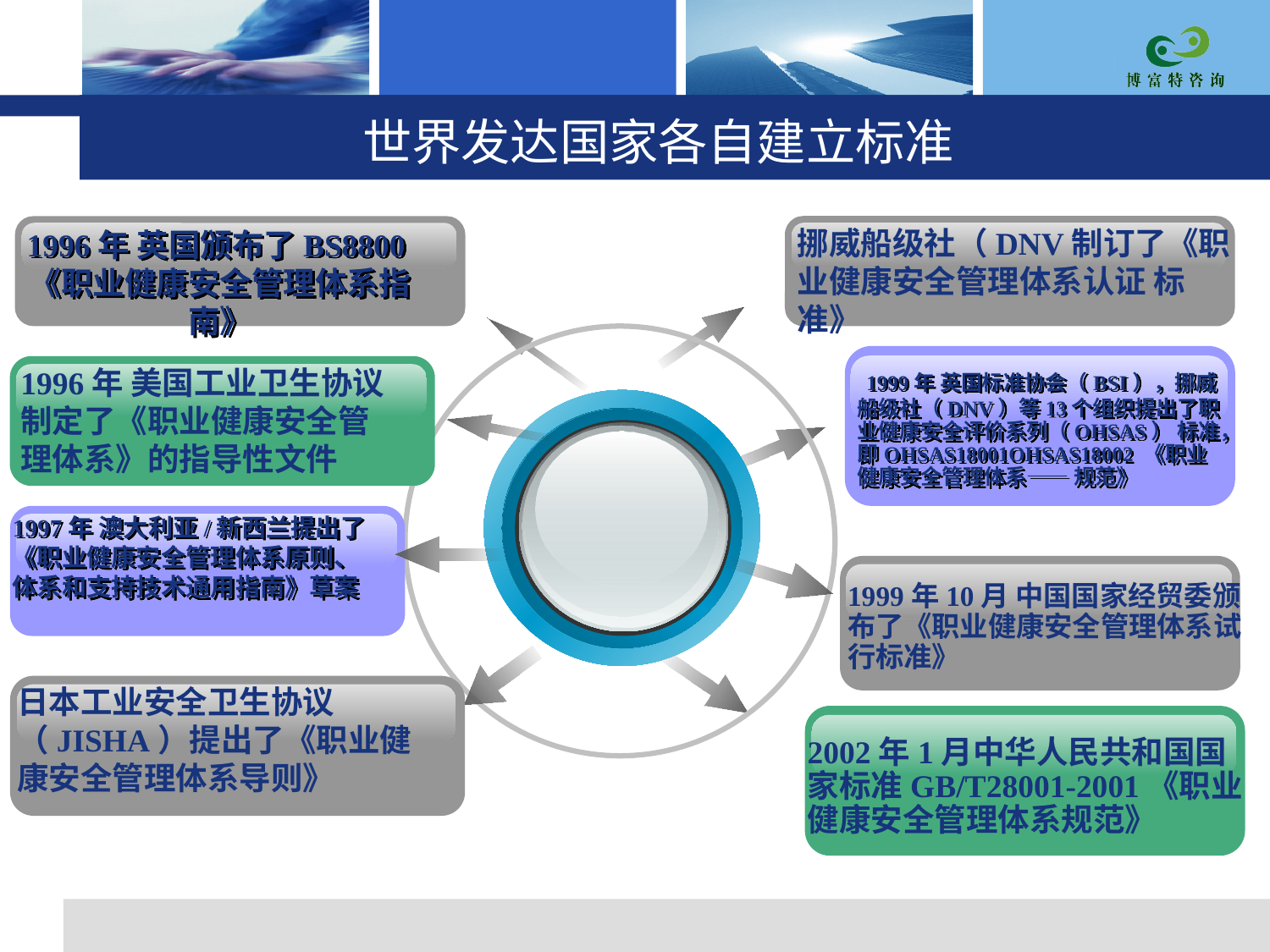

# 世界发达国家各自建立标准

挪威船级社（DNV制订了《职业健康安全管理体系认证 标准》

1996年 英国颁布了BS8800《职业健康安全管理体系指南》

 1999年 英国标准协会（BSI），挪威船级社（DNV）等13个组织提出了职业健康安全评价系列（OHSAS） 标准，即OHSAS18001OHSAS18002 《职业健康安全管理体系—— 规范》
1996年 美国工业卫生协议制定了《职业健康安全管理体系》的指导性文件

1997年 澳大利亚/新西兰提出了《职业健康安全管理体系原则、体系和支持技术通用指南》草案

1999年10月 中国国家经贸委颁布了《职业健康安全管理体系试行标准》

日本工业安全卫生协议（JISHA）提出了《职业健康安全管理体系导则》

2002年1月中华人民共和国国家标准GB/T28001-2001《职业健康安全管理体系规范》